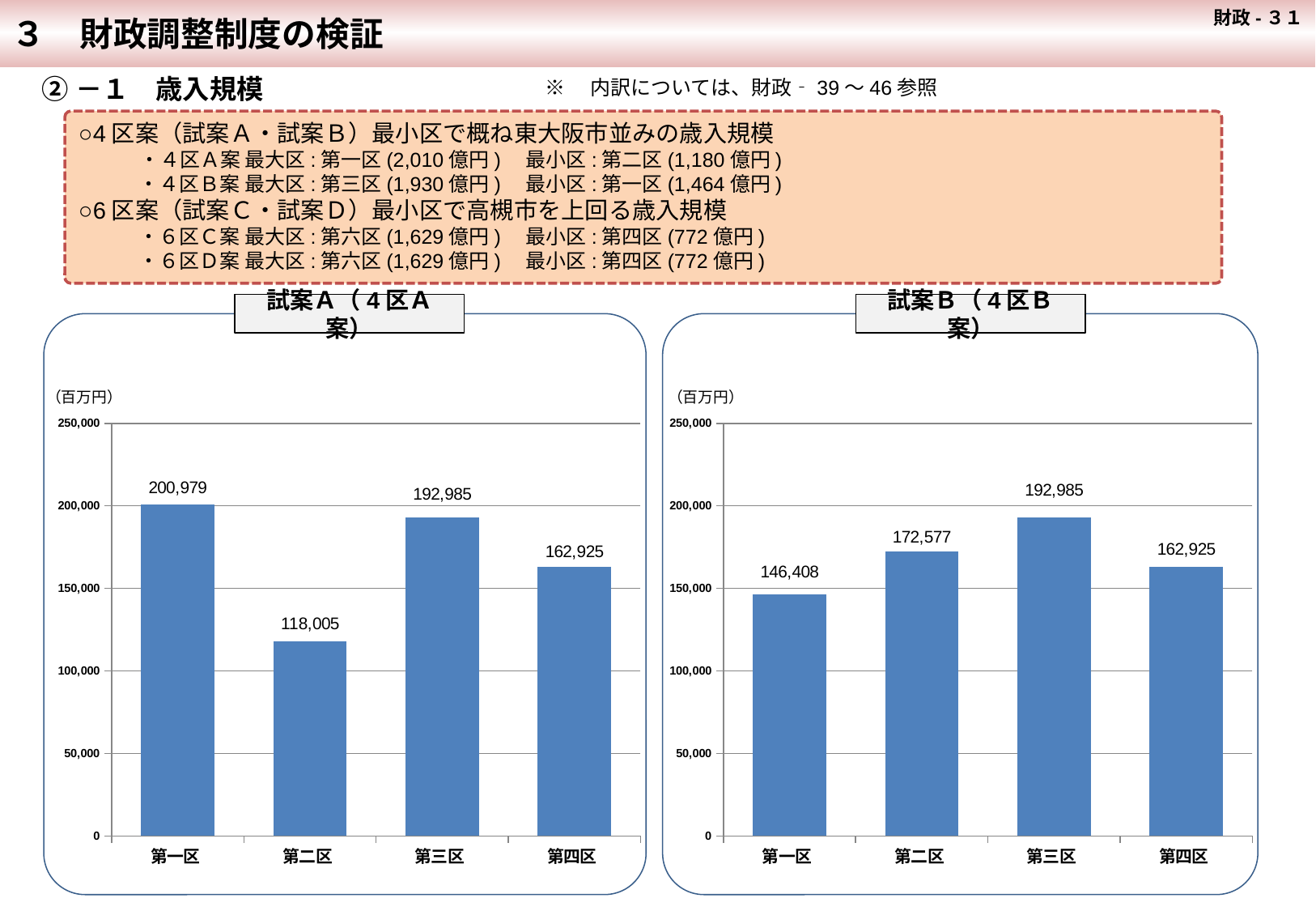

３　財政調整制度の検証
 財政-３１
②－１　歳入規模
※　内訳については、財政‐39～46参照
○4区案（試案Ａ・試案Ｂ）最小区で概ね東大阪市並みの歳入規模
　　　・４区Ａ案 最大区:第一区(2,010億円)　最小区:第二区(1,180億円)
　　　・４区Ｂ案 最大区:第三区(1,930億円)　最小区:第一区(1,464億円)
○6区案（試案Ｃ・試案Ｄ）最小区で高槻市を上回る歳入規模
　　　・６区Ｃ案 最大区:第六区(1,629億円)　最小区:第四区(772億円)
　　　・６区Ｄ案 最大区:第六区(1,629億円)　最小区:第四区(772億円)
試案Ａ（4区Ａ案）
試案Ｂ（4区Ｂ案）

（百万円）
（百万円）

### Chart

| Category |  |
|---|---|
| 第一区  | 201009.0 |
| 第二区  | 118022.0 |
| 第三区  | 193009.0 |
| 第四区  | 162947.0 |

### Chart

| Category |  |
|---|---|
| 第一区  | 146428.0 |
| 第二区  | 172603.0 |
| 第三区  | 193009.0 |
| 第四区  | 162947.0 |